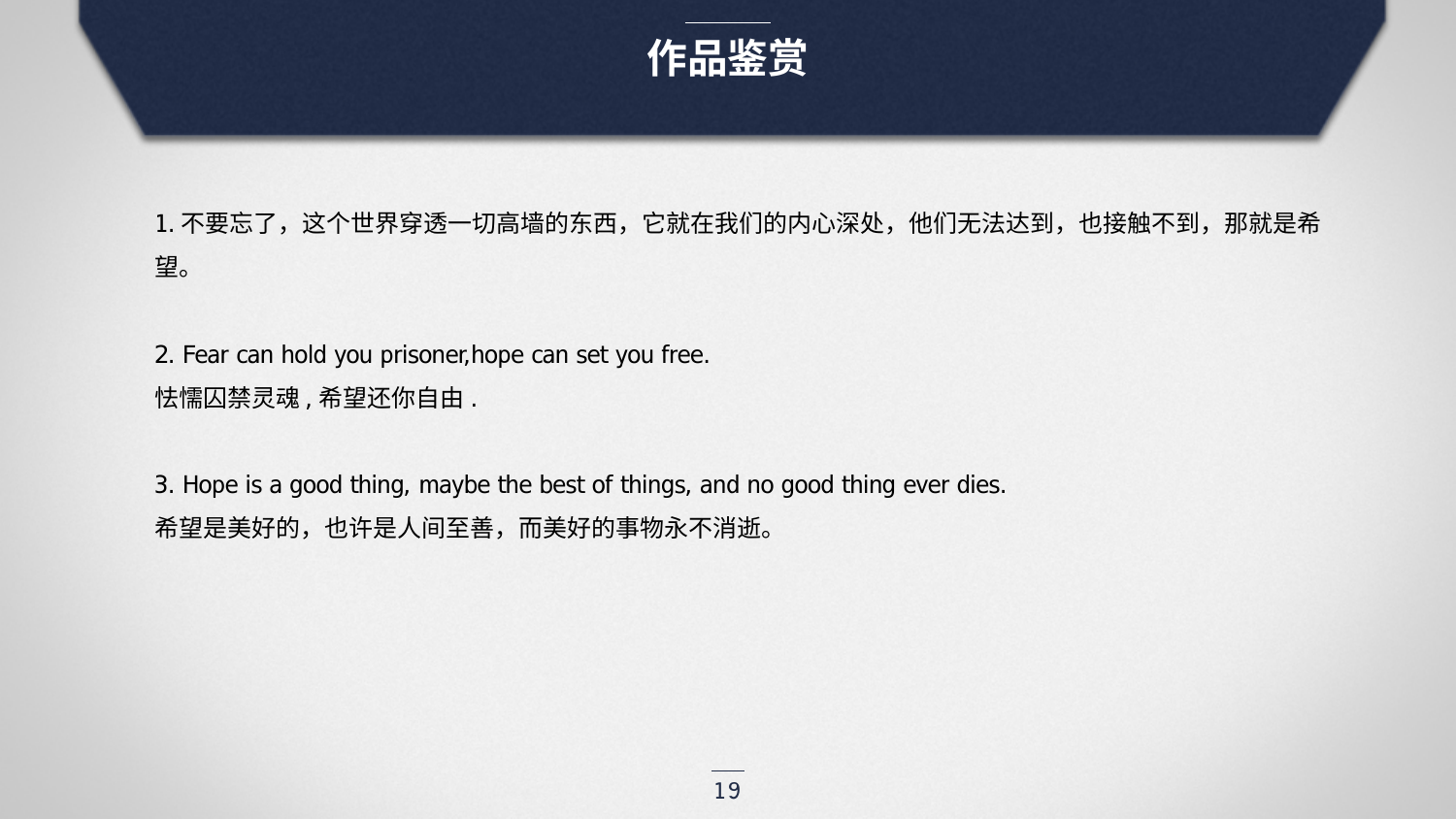

作品鉴赏

1.不要忘了，这个世界穿透一切高墙的东西，它就在我们的内心深处，他们无法达到，也接触不到，那就是希望。

2. Fear can hold you prisoner,hope can set you free.
怯懦囚禁灵魂,希望还你自由.

3. Hope is a good thing, maybe the best of things, and no good thing ever dies.
希望是美好的，也许是人间至善，而美好的事物永不消逝。
19